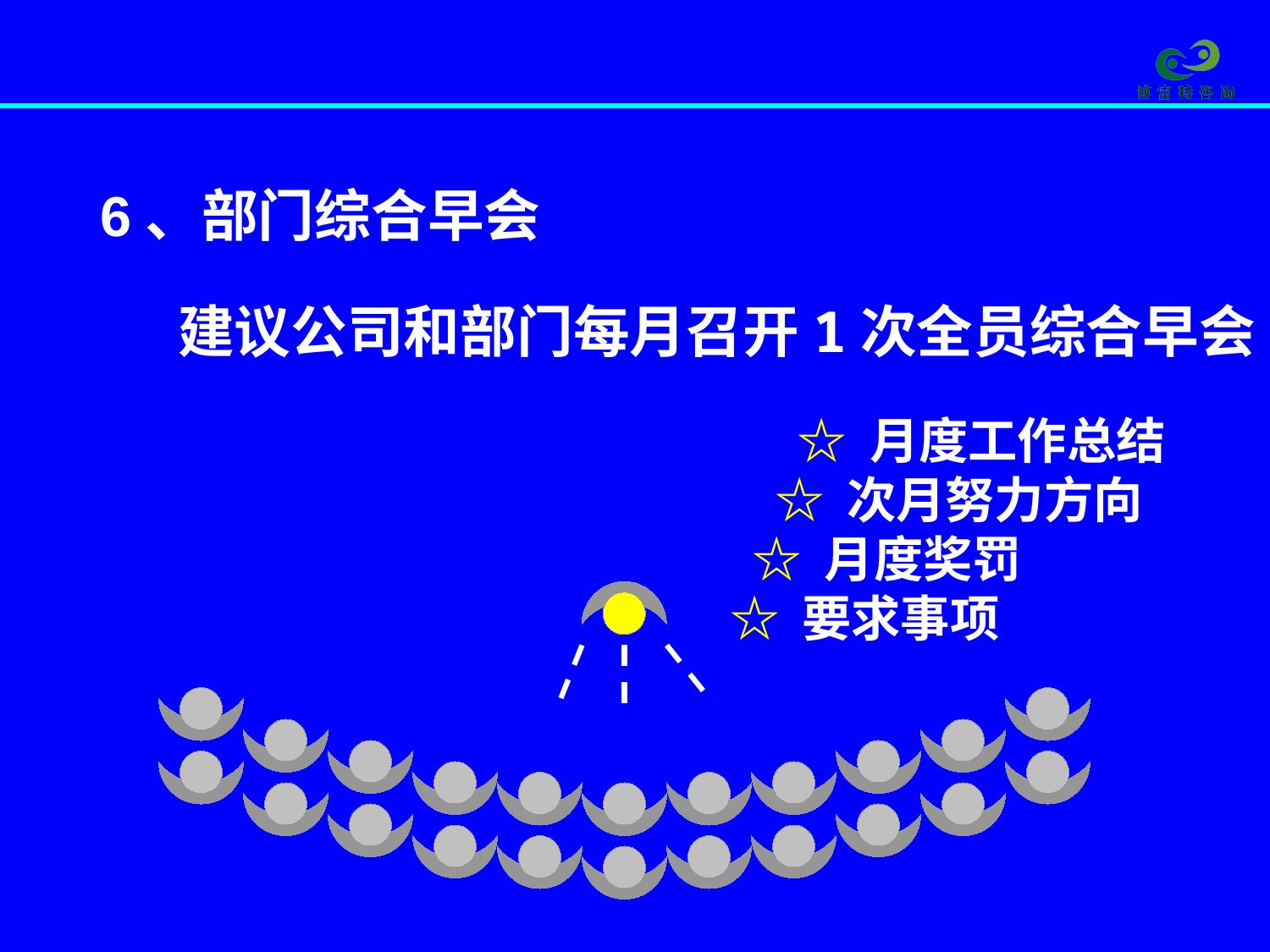

6、部门综合早会
建议公司和部门每月召开1次全员综合早会
      ☆ 月度工作总结
    ☆ 次月努力方向
  ☆ 月度奖罚
☆ 要求事项

#